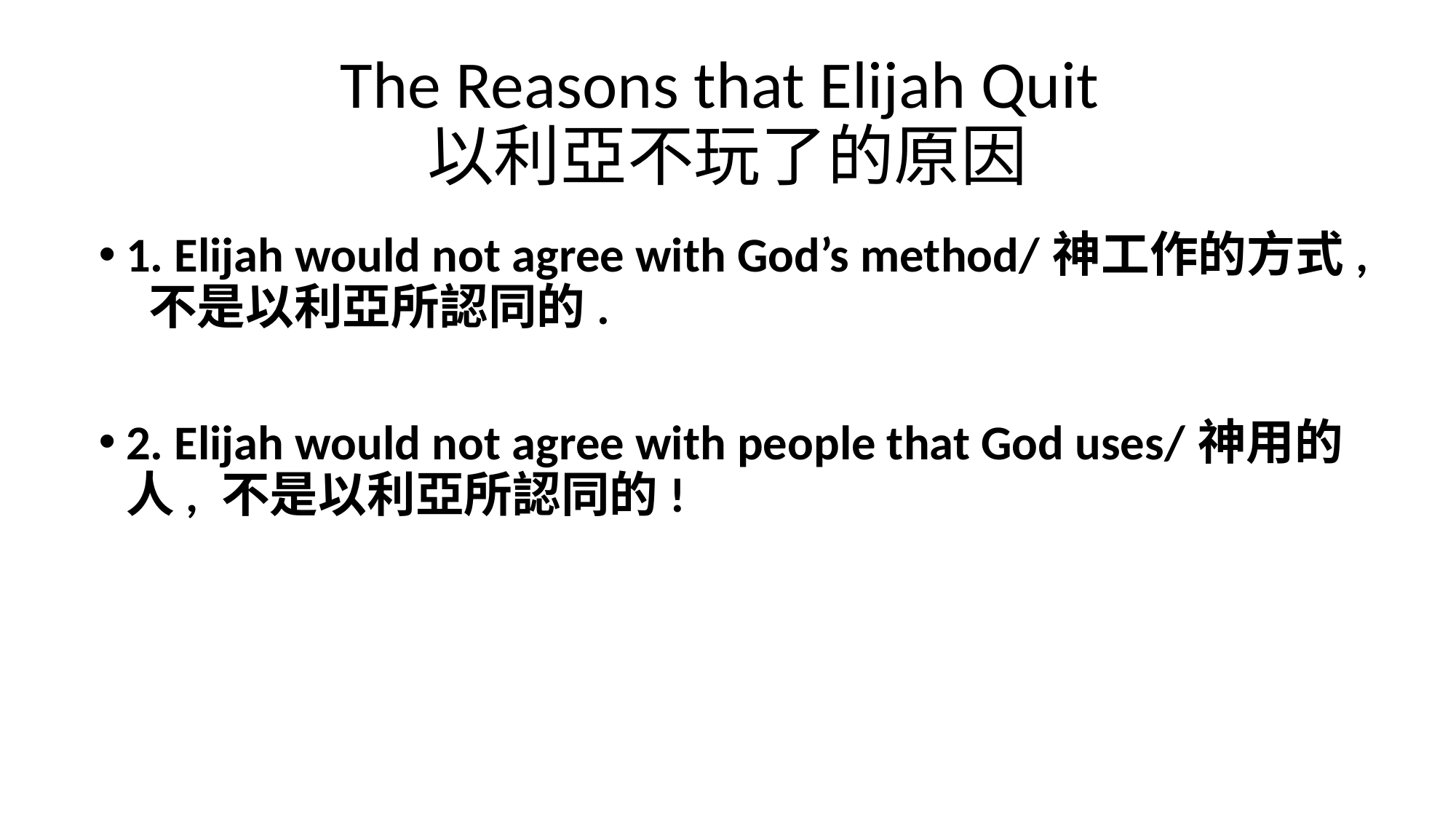

# The Reasons that Elijah Quit 以利亞不玩了的原因
1. Elijah would not agree with God’s method/神工作的方式, 不是以利亞所認同的.

2. Elijah would not agree with people that God uses/神用的人, 不是以利亞所認同的!